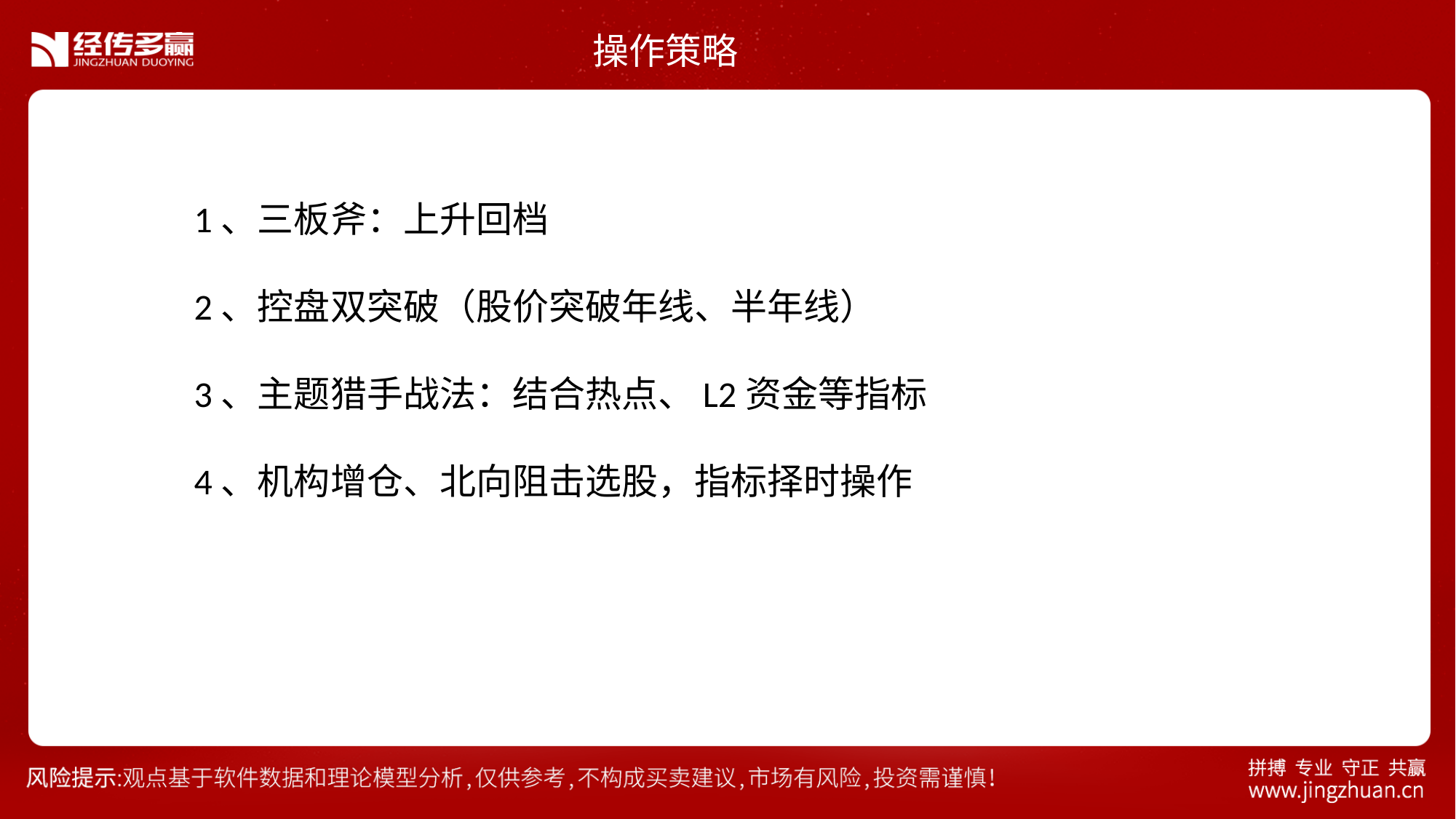

操作策略
1、三板斧：上升回档

2、控盘双突破（股价突破年线、半年线）

3、主题猎手战法：结合热点、L2资金等指标

4、机构增仓、北向阻击选股，指标择时操作